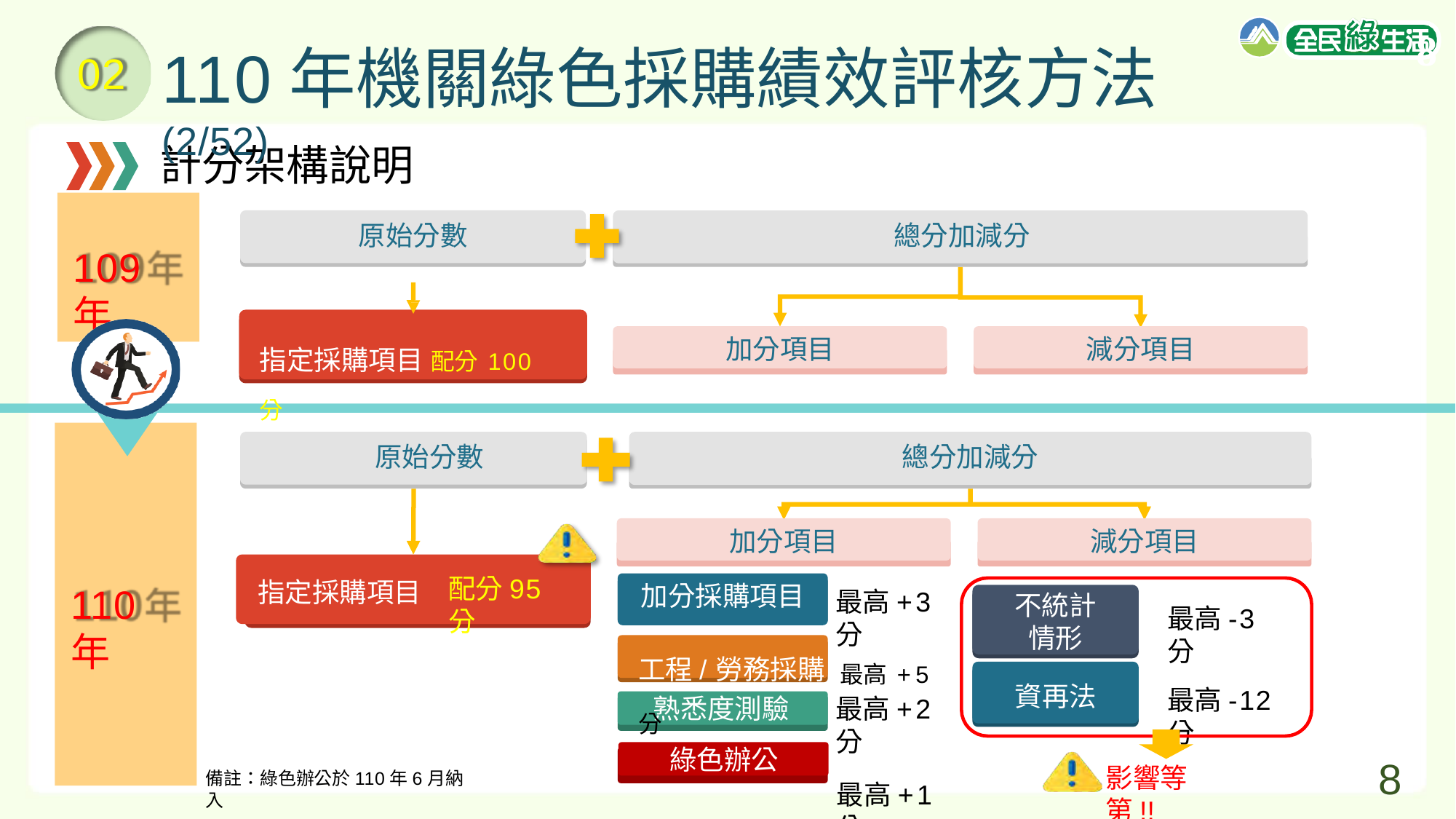

8

# 110年機關綠色採購績效評核方法(2/52)
02
計分架構說明

原始分數	總分加減分
109年

指定採購項目 配分100分
加分項目
減分項目

原始分數
總分加減分

加分項目
減分項目
配分95分

指定採購項目
加分採購項目
110年
最高+3分

不統計
情形
資再法
最高-3分

工程/勞務採購	最高+5分
最高-12分
最高+2分
最高+1分
熟悉度測驗

綠色辦公

8
影響等第!!
備註：綠色辦公於110年6月納入